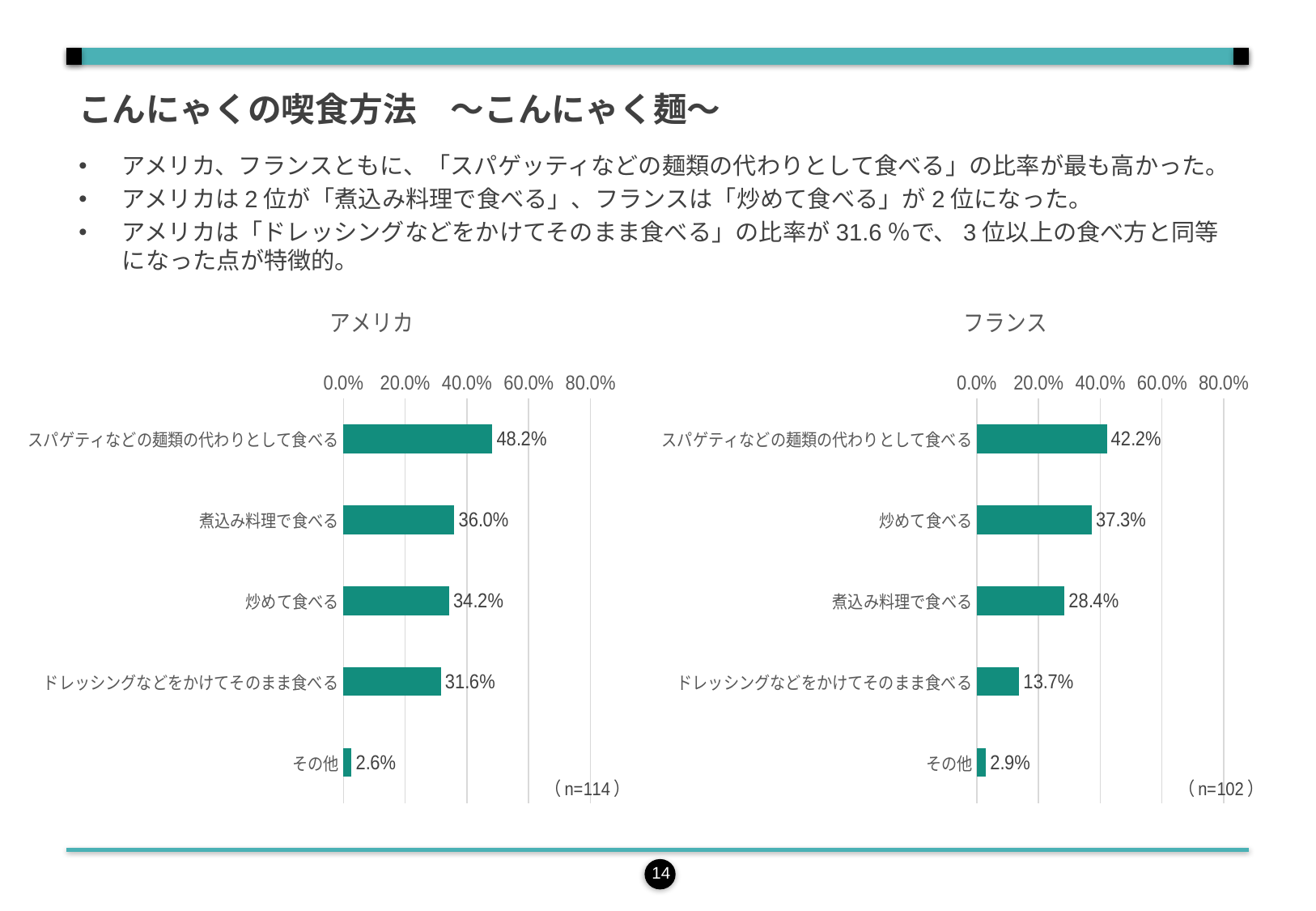

こんにゃくの喫食方法　～こんにゃく麺～
アメリカ、フランスともに、「スパゲッティなどの麺類の代わりとして食べる」の比率が最も高かった。
アメリカは2位が「煮込み料理で食べる」、フランスは「炒めて食べる」が2位になった。
アメリカは「ドレッシングなどをかけてそのまま食べる」の比率が31.6％で、3位以上の食べ方と同等になった点が特徴的。

### Chart: アメリカ

| Category | 列1 |
|---|---|
| スパゲティなどの麺類の代わりとして食べる | 48.24561403508772 |
| 煮込み料理で食べる | 35.96491228070175 |
| 炒めて食べる | 34.21052631578947 |
| ドレッシングなどをかけてそのまま食べる | 31.57894736842105 |
| その他 | 2.6315789473684212 |

### Chart: フランス

| Category | 列1 |
|---|---|
| スパゲティなどの麺類の代わりとして食べる | 42.15686274509804 |
| 炒めて食べる | 37.254901960784316 |
| 煮込み料理で食べる | 28.431372549019606 |
| ドレッシングなどをかけてそのまま食べる | 13.72549019607843 |
| その他 | 2.9411764705882355 |
14